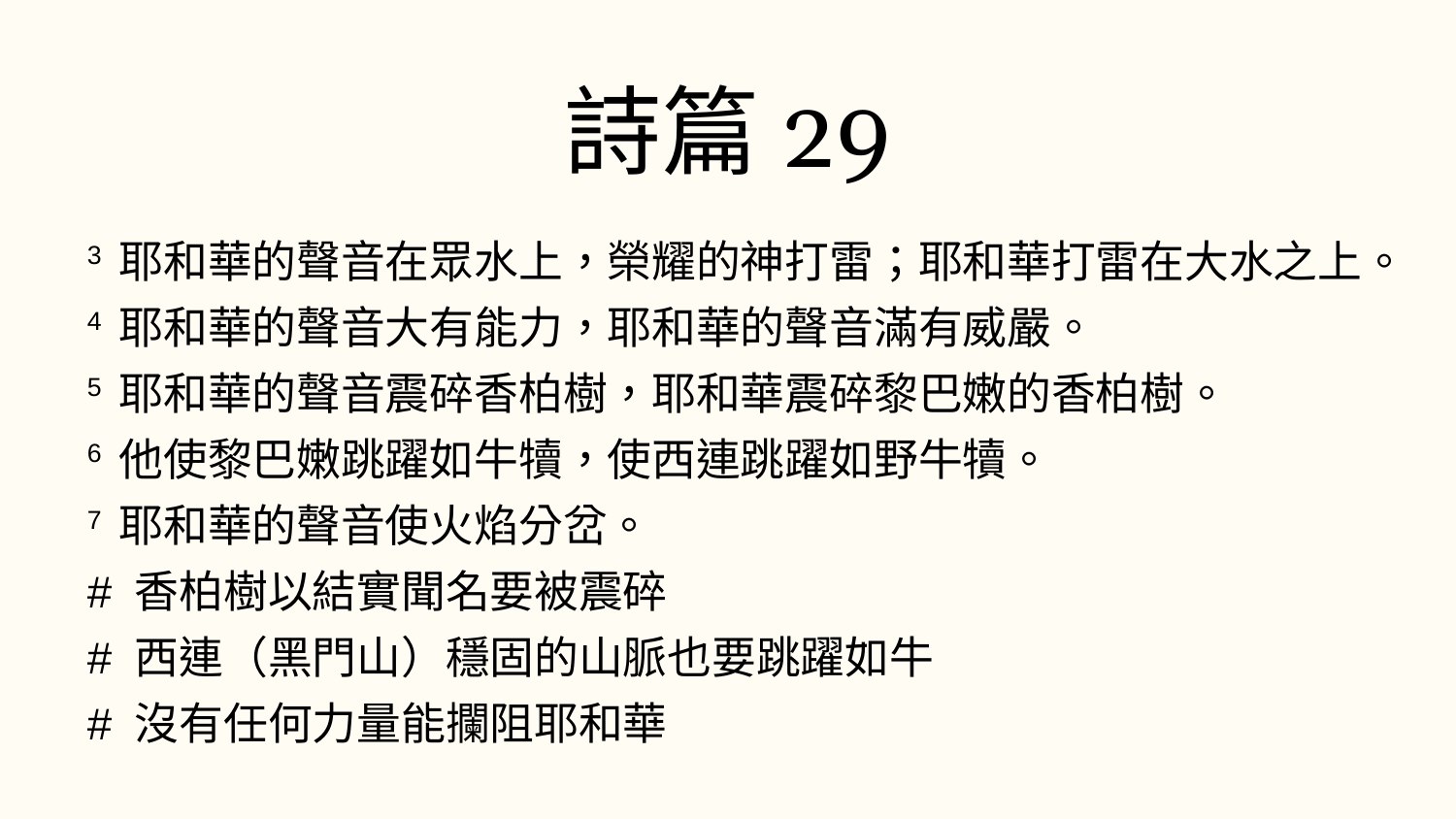

詩篇29
3 耶和華的聲音在眾水上，榮耀的神打雷；耶和華打雷在大水之上。
4 耶和華的聲音大有能力，耶和華的聲音滿有威嚴。
5 耶和華的聲音震碎香柏樹，耶和華震碎黎巴嫩的香柏樹。
6 他使黎巴嫩跳躍如牛犢，使西連跳躍如野牛犢。
7 耶和華的聲音使火焰分岔。
# 香柏樹以結實聞名要被震碎
# 西連（黑門山）穩固的山脈也要跳躍如牛
# 沒有任何力量能攔阻耶和華